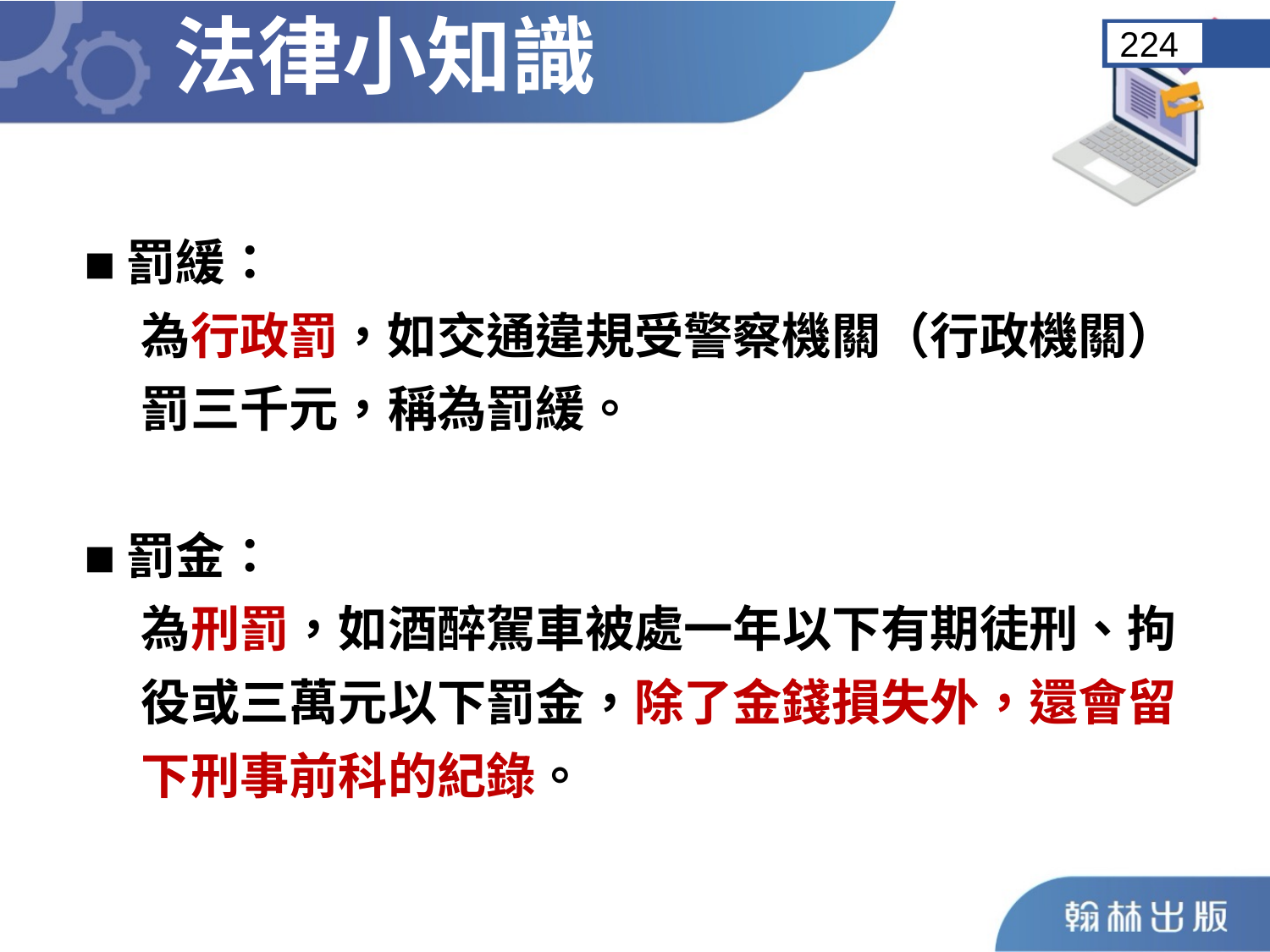

法律小知識
224
◼︎罰緩：
    為行政罰，如交通違規受警察機關（行政機關）
    罰三千元，稱為罰緩。

◼︎罰金：
    為刑罰，如酒醉駕車被處一年以下有期徒刑、拘
    役或三萬元以下罰金，除了金錢損失外，還會留
    下刑事前科的紀錄。